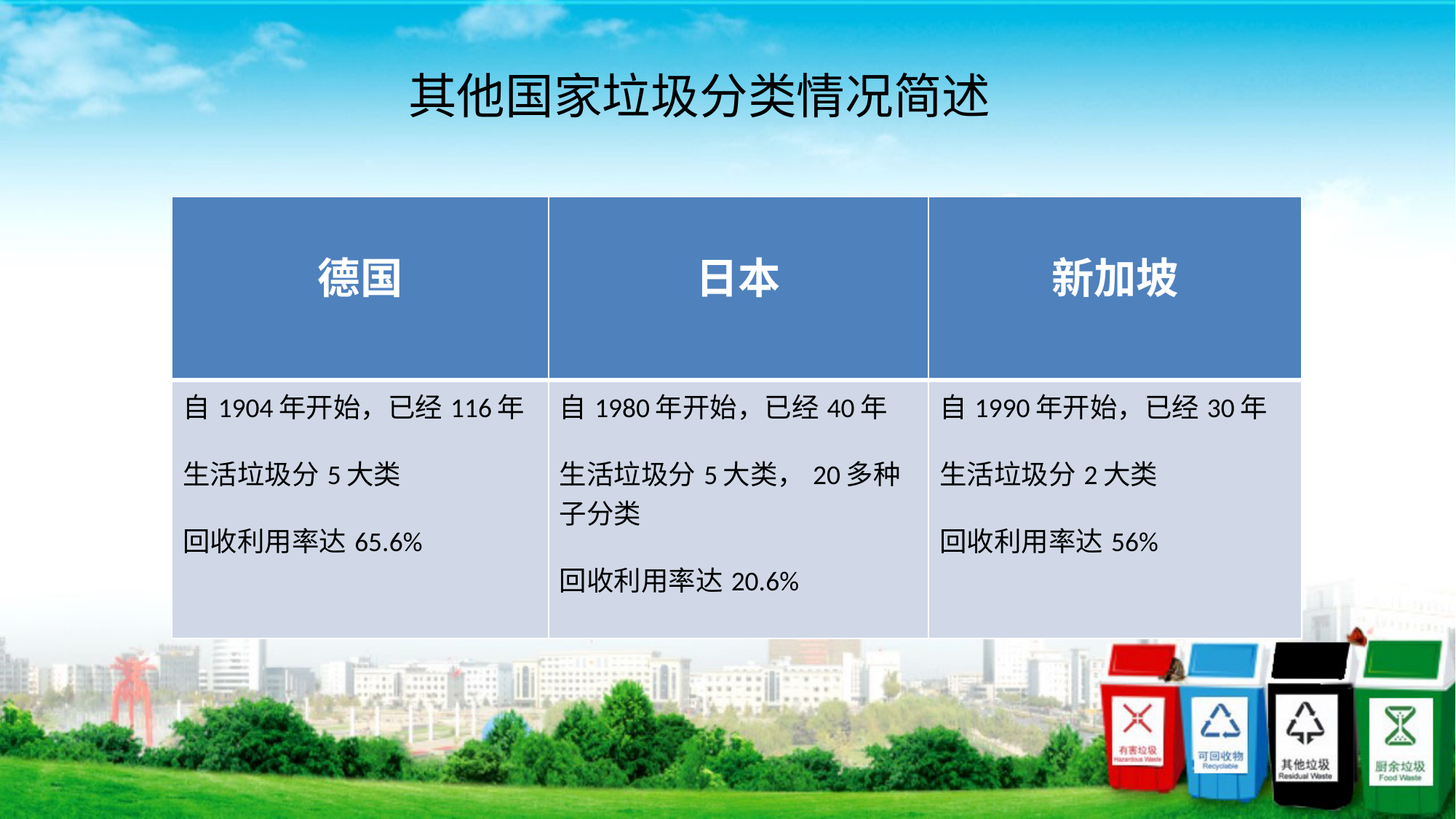

其他国家垃圾分类情况简述

| 德国 | 日本 | 新加坡 |
| --- | --- | --- |
| 自1904年开始，已经116年 生活垃圾分5大类 回收利用率达65.6% | 自1980年开始，已经40年 生活垃圾分5大类，20多种子分类 回收利用率达20.6% | 自1990年开始，已经30年 生活垃圾分2大类 回收利用率达56% |
|  |  |
| --- | --- |
|  |  |
|  |
| --- |